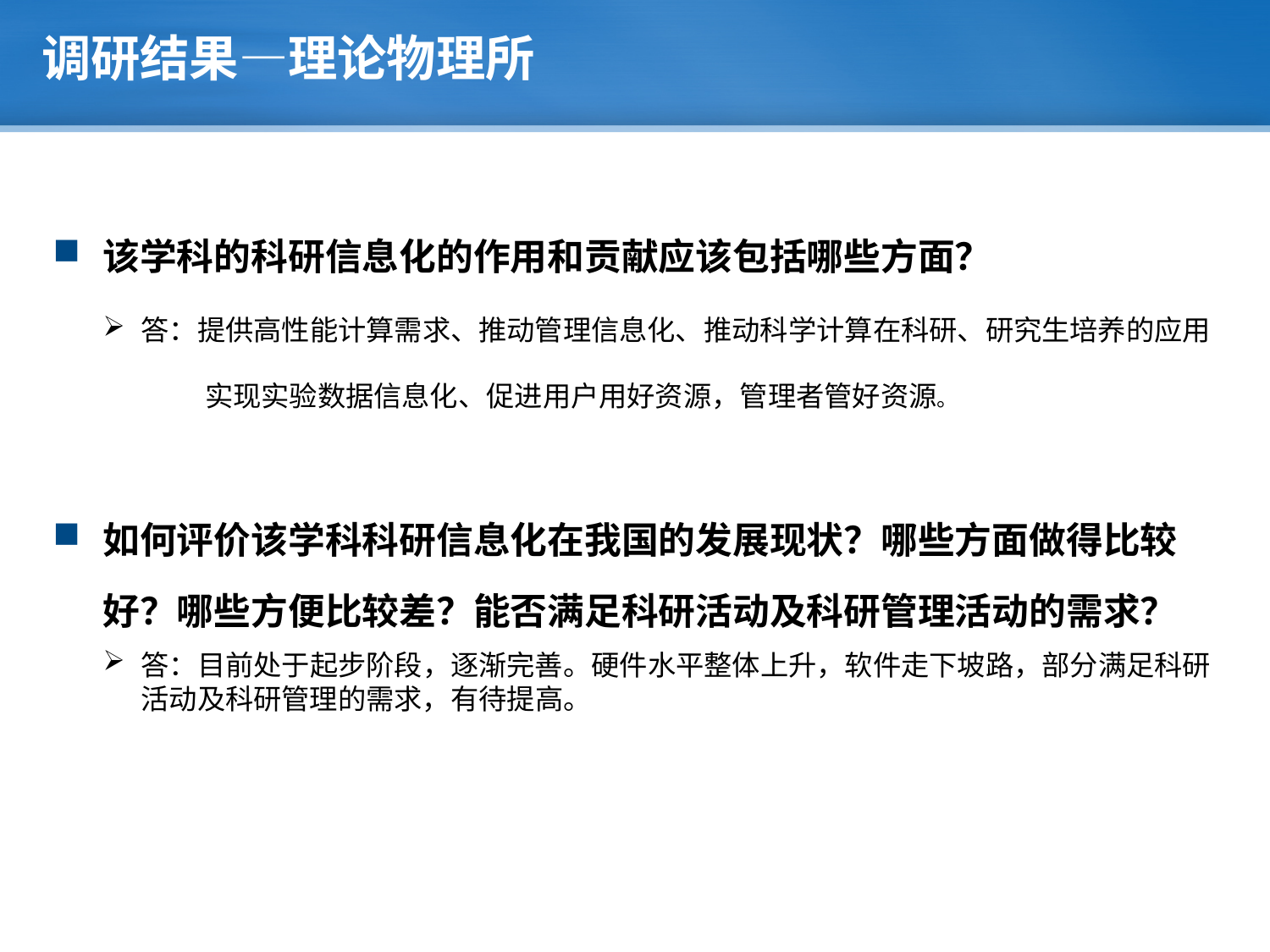

# 调研结果—理论物理所
该学科的科研信息化的作用和贡献应该包括哪些方面？
答：提供高性能计算需求、推动管理信息化、推动科学计算在科研、研究生培养的应用
               实现实验数据信息化、促进用户用好资源，管理者管好资源。

如何评价该学科科研信息化在我国的发展现状？哪些方面做得比较好？哪些方便比较差？能否满足科研活动及科研管理活动的需求？
答：目前处于起步阶段，逐渐完善。硬件水平整体上升，软件走下坡路，部分满足科研活动及科研管理的需求，有待提高。